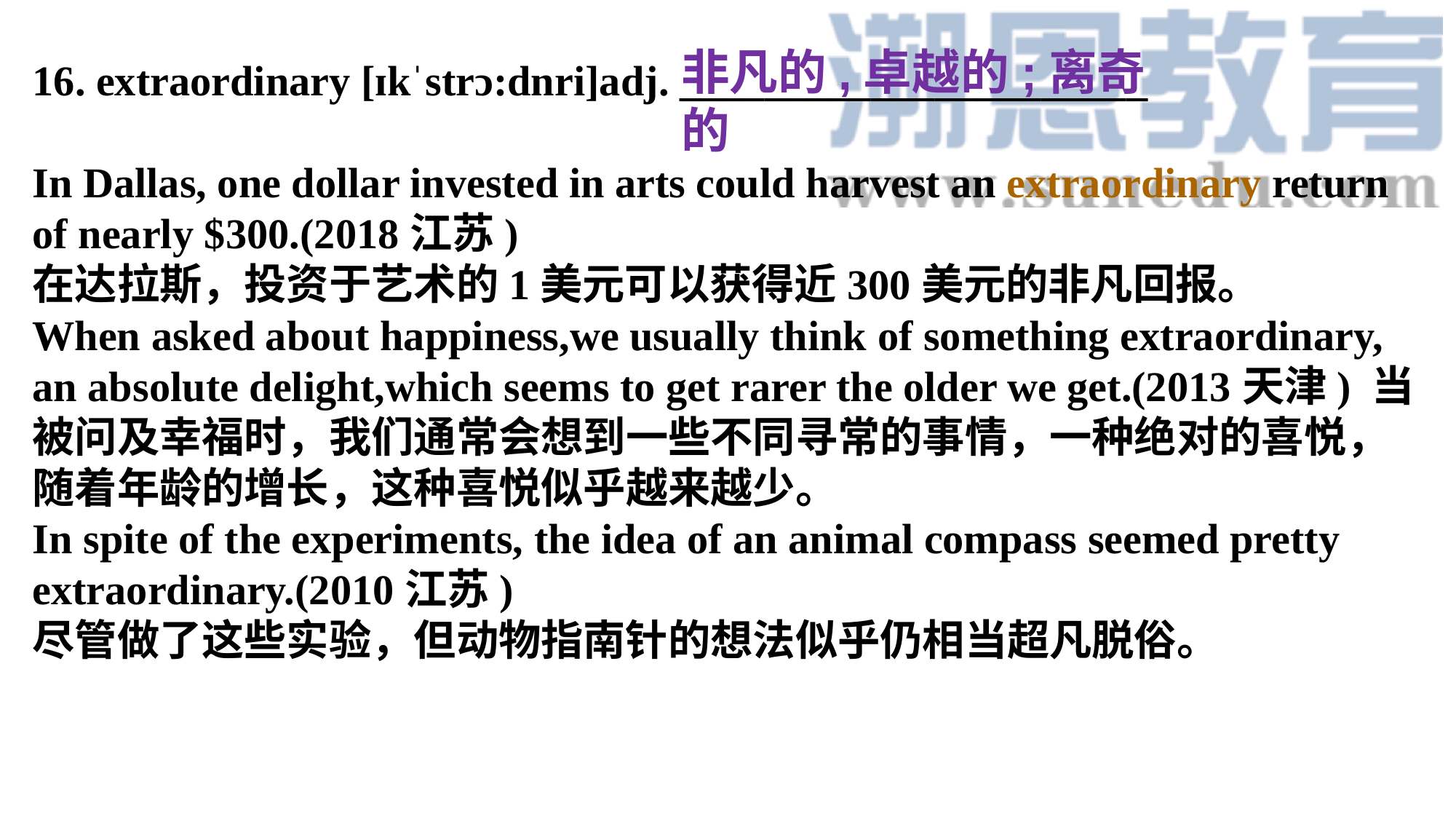

非凡的,卓越的;离奇的
16. extraordinary [ɪkˈstrɔ:dnri]adj. ______________________

In Dallas, one dollar invested in arts could harvest an extraordinary return of nearly $300.(2018江苏)在达拉斯，投资于艺术的1美元可以获得近300美元的非凡回报。When asked about happiness,we usually think of something extraordinary, an absolute delight,which seems to get rarer the older we get.(2013天津) 当被问及幸福时，我们通常会想到一些不同寻常的事情，一种绝对的喜悦，随着年龄的增长，这种喜悦似乎越来越少。In spite of the experiments, the idea of an animal compass seemed pretty extraordinary.(2010江苏)尽管做了这些实验，但动物指南针的想法似乎仍相当超凡脱俗。